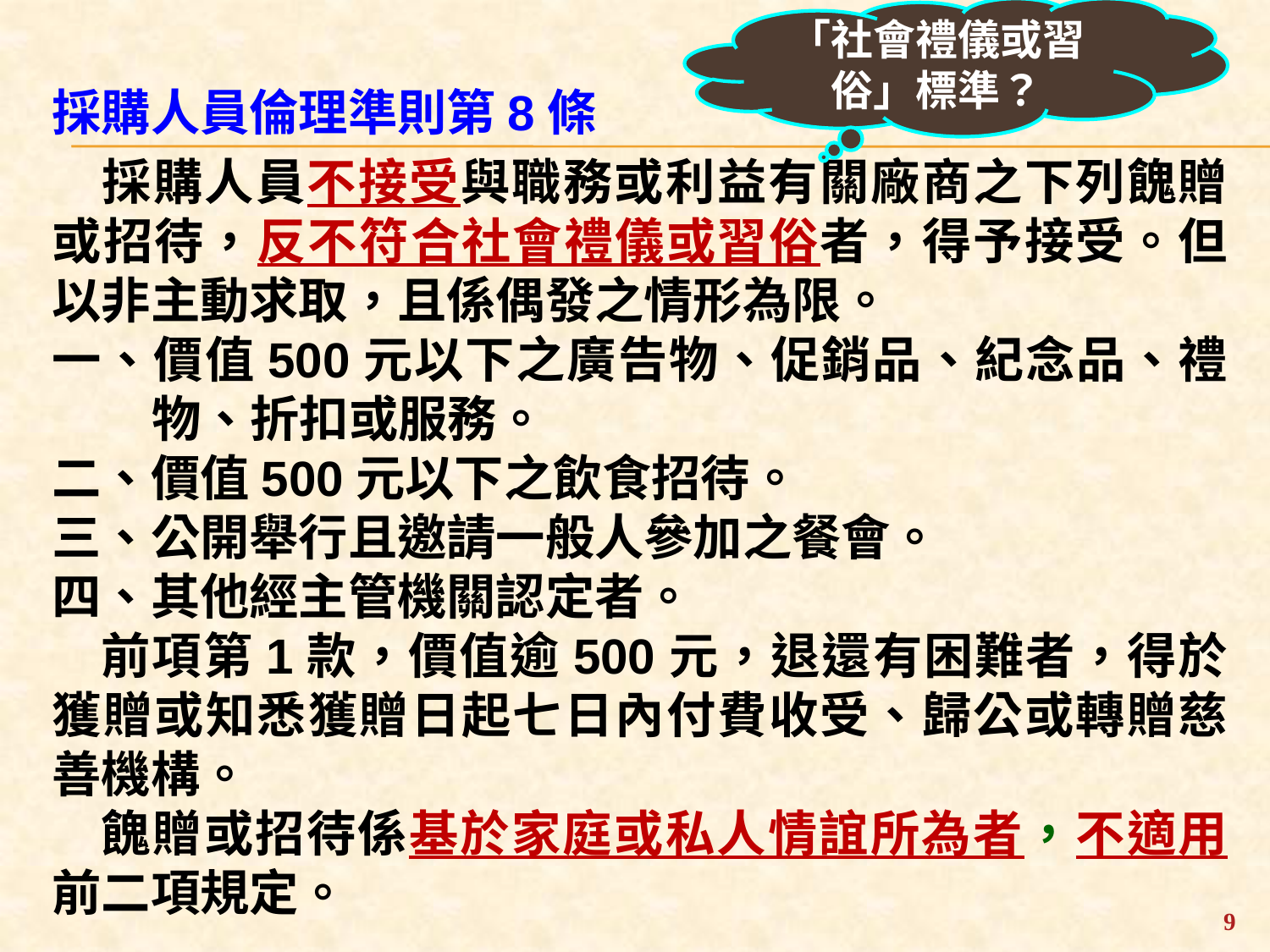

「社會禮儀或習俗」標準？
採購人員倫理準則第8條
採購人員不接受與職務或利益有關廠商之下列餽贈或招待，反不符合社會禮儀或習俗者，得予接受。但以非主動求取，且係偶發之情形為限。
一、價值500元以下之廣告物、促銷品、紀念品、禮物、折扣或服務。
二、價值500元以下之飲食招待。
三、公開舉行且邀請一般人參加之餐會。
四、其他經主管機關認定者。
前項第1款，價值逾500元，退還有困難者，得於獲贈或知悉獲贈日起七日內付費收受、歸公或轉贈慈善機構。
餽贈或招待係基於家庭或私人情誼所為者，不適用前二項規定。
9